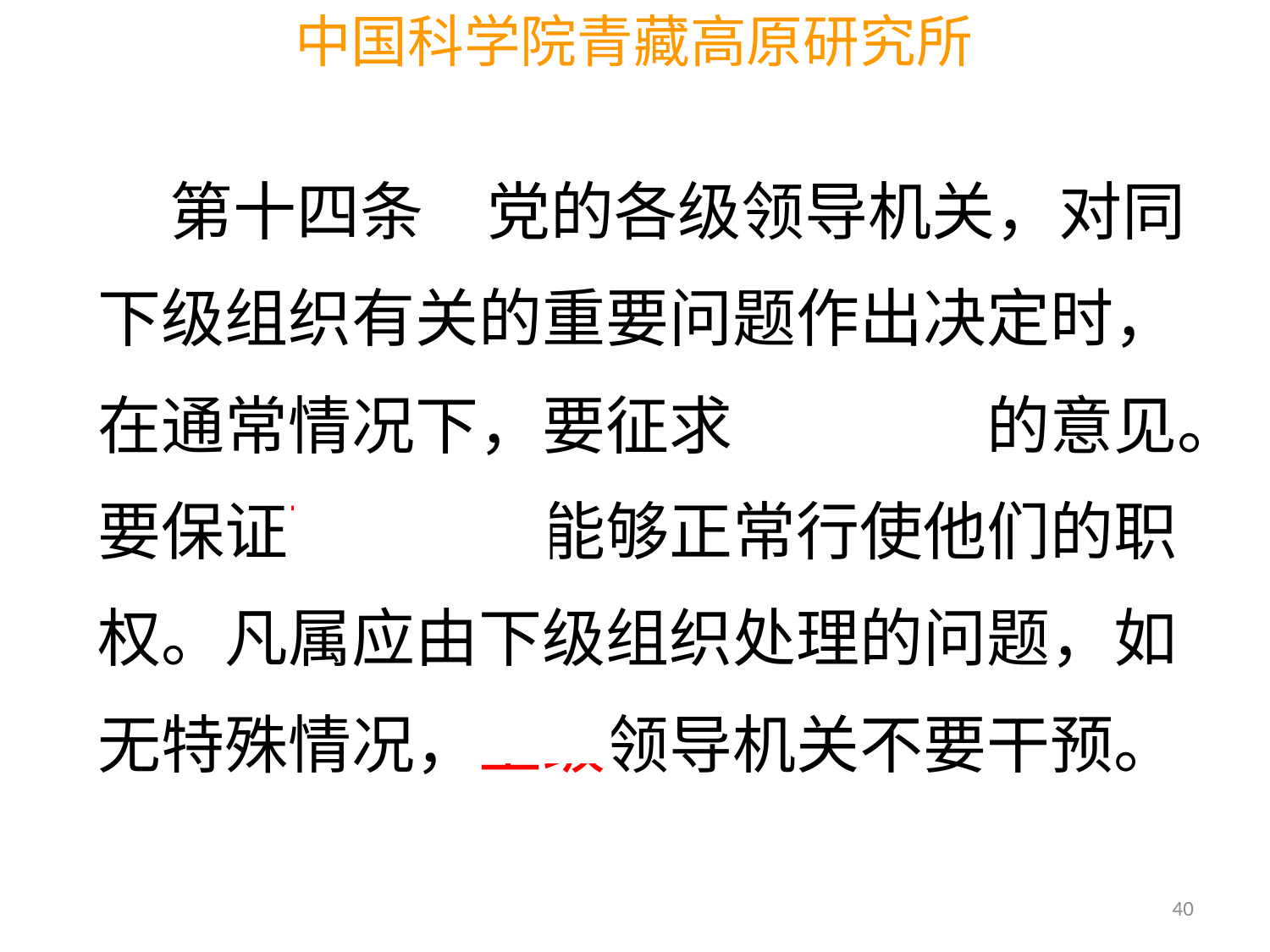

# 第十四条　党的各级领导机关，对同下级组织有关的重要问题作出决定时，在通常情况下，要征求下级组织的意见。要保证下级组织能够正常行使他们的职权。凡属应由下级组织处理的问题，如无特殊情况，上级领导机关不要干预。

40